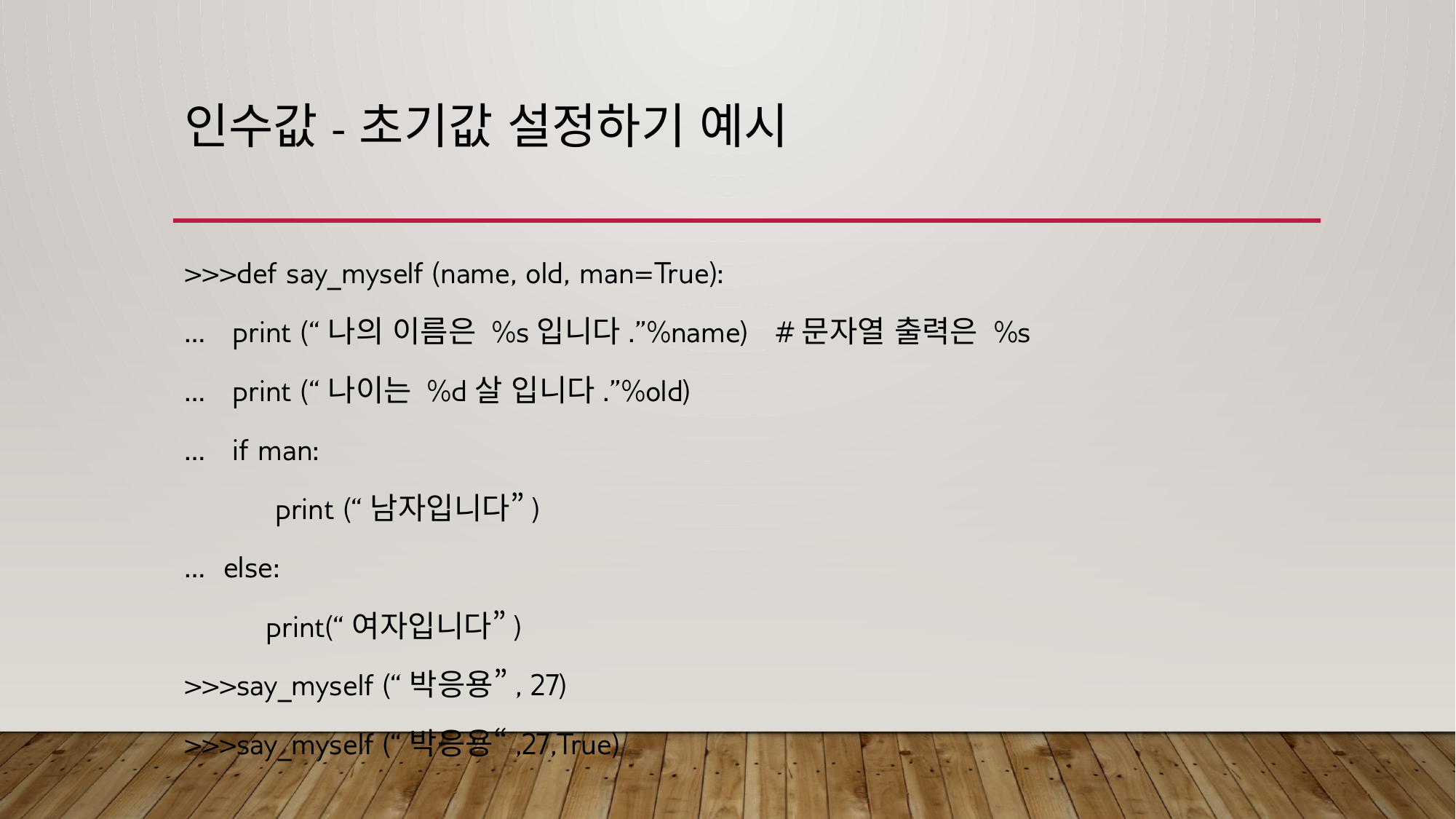

# 인수값-초기값 설정하기 예시
>>>def say_myself (name, old, man=True):
…   print (“나의 이름은 %s입니다.”%name)   #문자열 출력은 %s
…   print (“나이는 %d살 입니다.”%old)
…   if man:
          print (“남자입니다”)
…  else:
         print(“여자입니다”)
>>>say_myself (“박응용”, 27)
>>>say_myself (“박응용“,27,True)